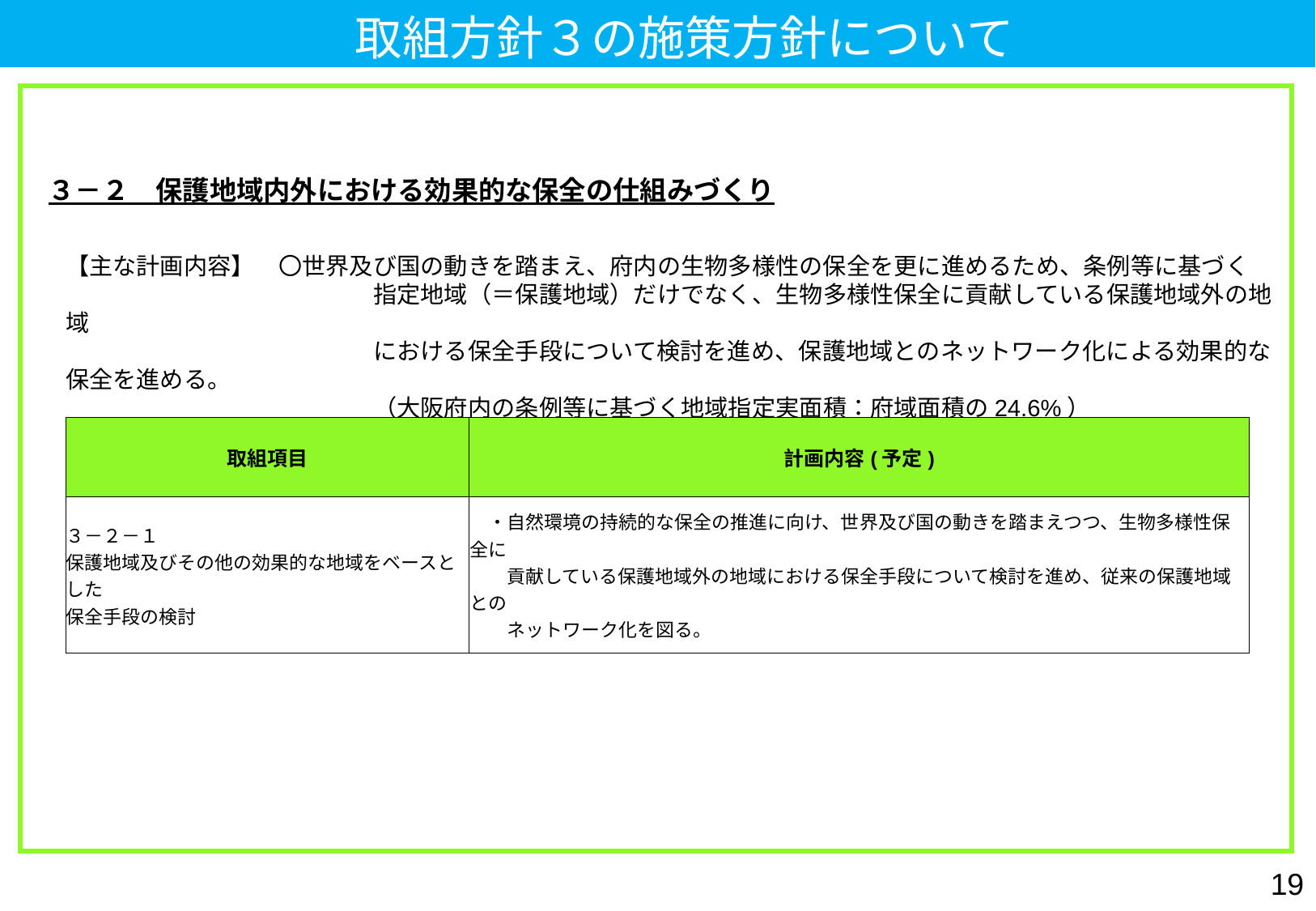

取組方針３の施策方針について

３－２　保護地域内外における効果的な保全の仕組みづくり

【主な計画内容】　〇世界及び国の動きを踏まえ、府内の生物多様性の保全を更に進めるため、条例等に基づく
　　　　　　　　　　　　　指定地域（＝保護地域）だけでなく、生物多様性保全に貢献している保護地域外の地域
　　　　　　　　　　　　　における保全手段について検討を進め、保護地域とのネットワーク化による効果的な保全を進める。
　　　　　　　　　　　　　（大阪府内の条例等に基づく地域指定実面積：府域面積の24.6%）
| 取組項目 | 計画内容(予定) |
| --- | --- |
| ３－２－１ 保護地域及びその他の効果的な地域をベースとした 保全手段の検討 | ・自然環境の持続的な保全の推進に向け、世界及び国の動きを踏まえつつ、生物多様性保全に 　　貢献している保護地域外の地域における保全手段について検討を進め、従来の保護地域との 　　ネットワーク化を図る。 |
19